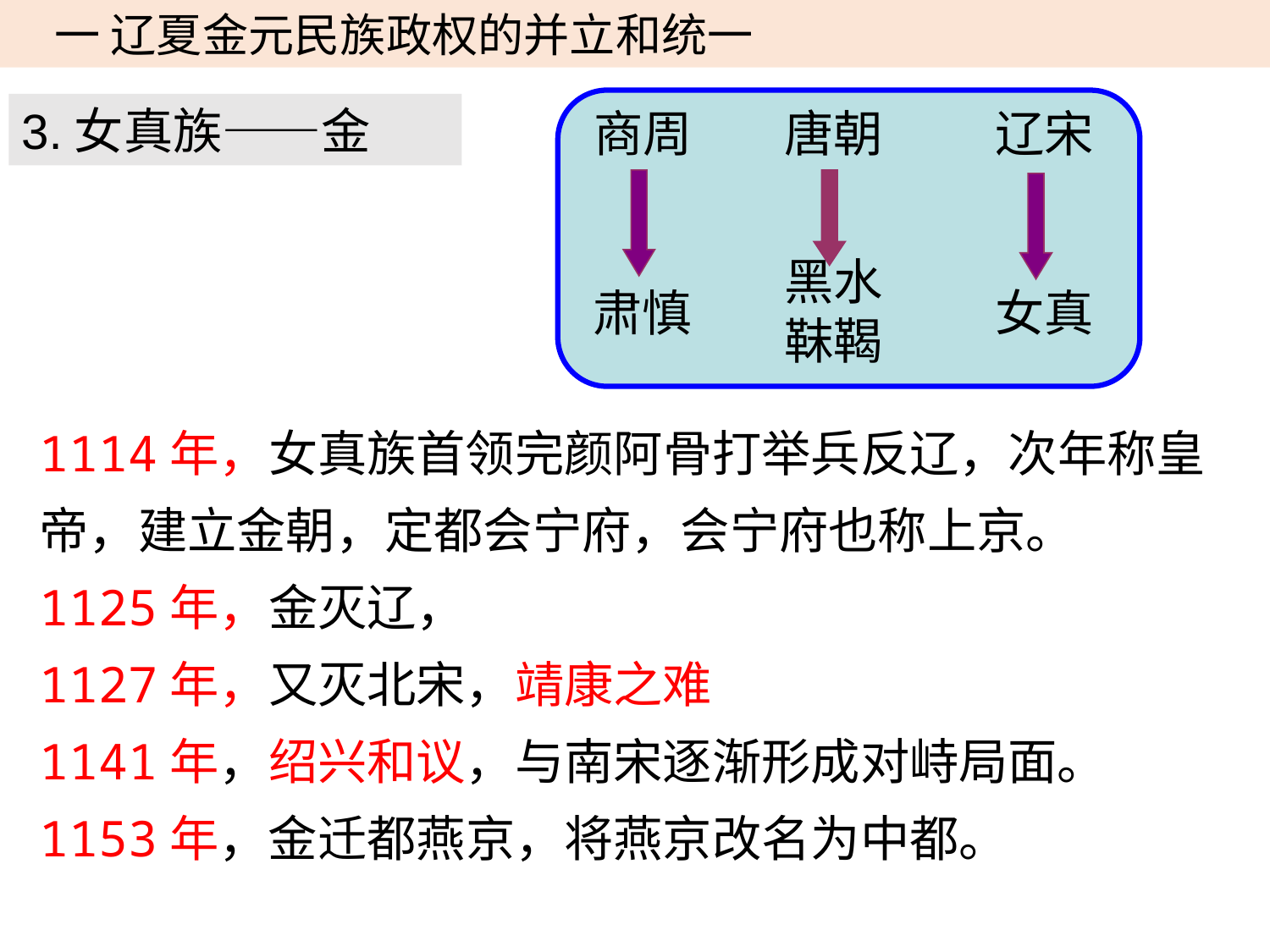

一 辽夏金元民族政权的并立和统一

3.女真族——金
商周
唐朝
辽宋

黑水
靺鞨
肃慎
女真
1114年，女真族首领完颜阿骨打举兵反辽，次年称皇帝，建立金朝，定都会宁府，会宁府也称上京。
1125年，金灭辽，
1127年，又灭北宋，靖康之难
1141年，绍兴和议，与南宋逐渐形成对峙局面。
1153年，金迁都燕京，将燕京改名为中都。